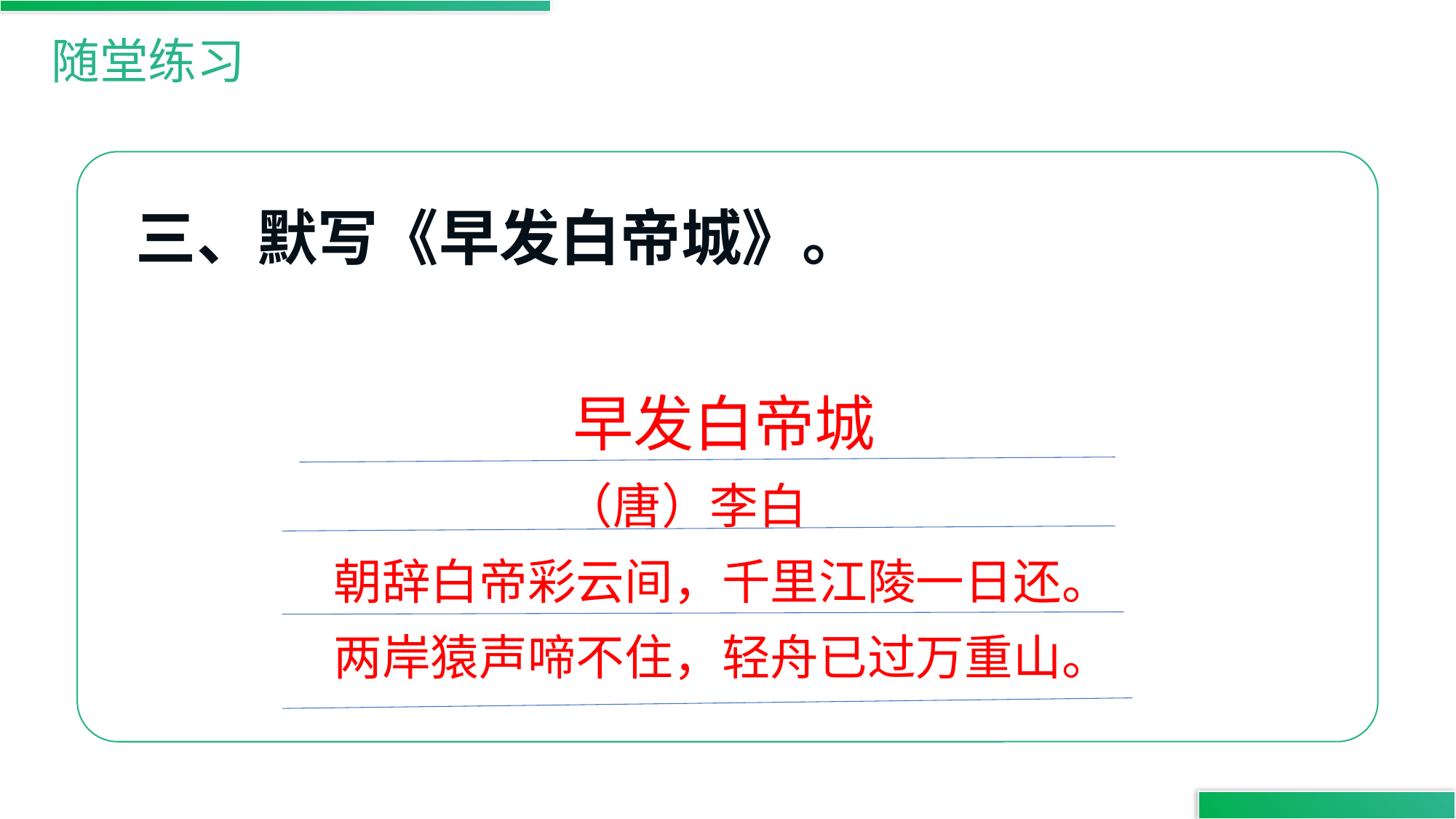

随堂练习
三、默写《早发白帝城》。
早发白帝城
         （唐）李白
朝辞白帝彩云间，千里江陵一日还。
两岸猿声啼不住，轻舟已过万重山。